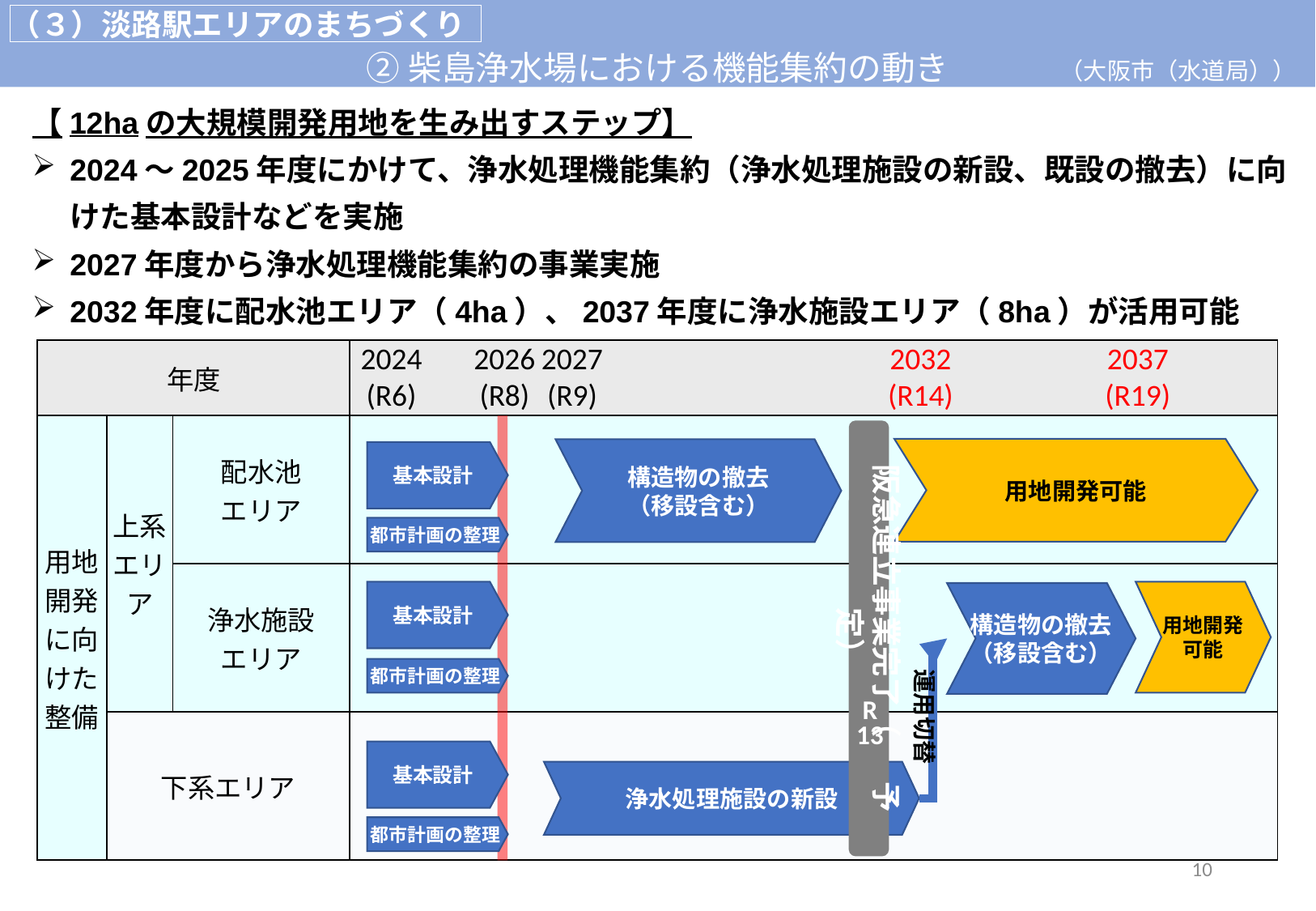

②柴島浄水場における機能集約の動き
（３）淡路駅エリアのまちづくり
（大阪市（水道局））
【12haの大規模開発用地を生み出すステップ】
2024～2025年度にかけて、浄水処理機能集約（浄水処理施設の新設、既設の撤去）に向けた基本設計などを実施
2027年度から浄水処理機能集約の事業実施
2032年度に配水池エリア（4ha）、2037年度に浄水施設エリア（8ha）が活用可能
2024
(R6)
2026
(R8)
2027
(R9)
2032
(R14)
2037
(R19)
| 年度 |  |  |  |
| --- | --- | --- | --- |
| 用地開発に向けた整備 | 上系エリア | 配水池 エリア |  |
|  |  | 浄水施設 エリア |  |
|  | 下系エリア |  |  |
阪急連立事業完了（　  予定）
用地開発可能
構造物の撤去
（移設含む）
基本設計
都市計画の整理
基本設計
用地開発
可能
構造物の撤去
（移設含む）
運用切替
都市計画の整理
R
13
基本設計
浄水処理施設の新設
都市計画の整理
10